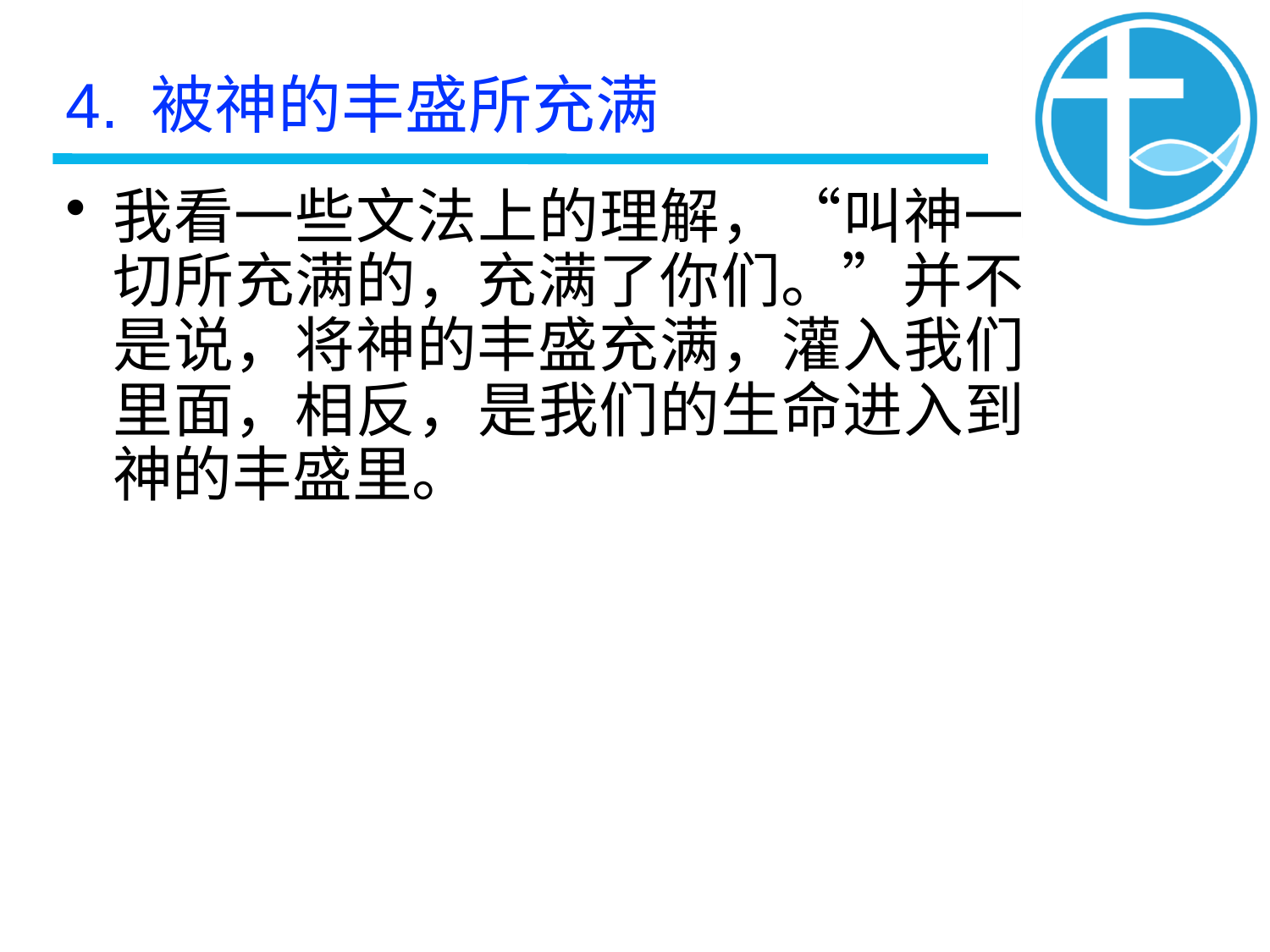

4. 被神的丰盛所充满
我看一些文法上的理解，“叫神一切所充满的，充满了你们。”并不是说，将神的丰盛充满，灌入我们里面，相反，是我们的生命进入到神的丰盛里。